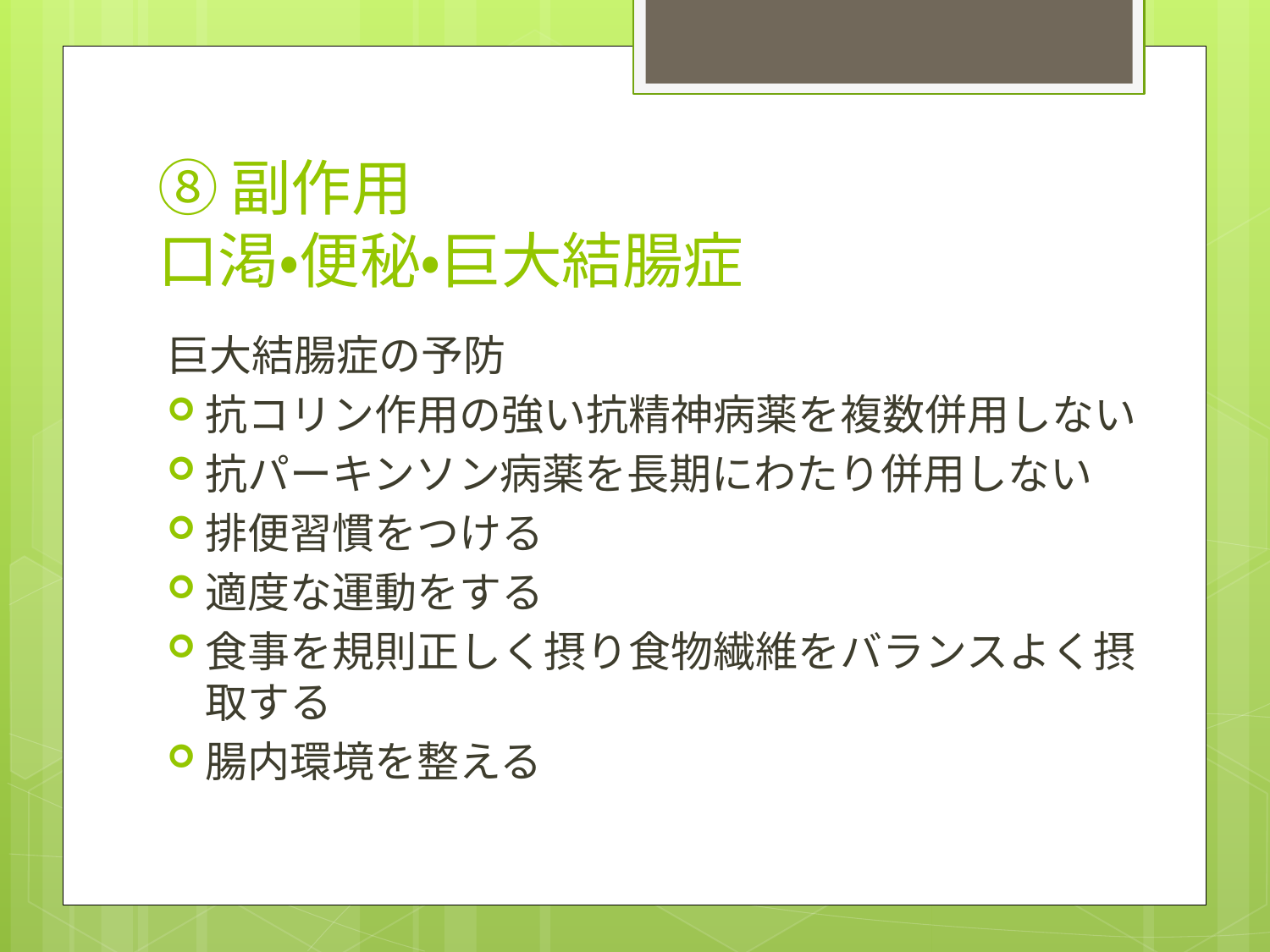

# ⑧副作用 口渇・便秘・巨大結腸症
巨大結腸症の予防
抗コリン作用の強い抗精神病薬を複数併用しない
抗パーキンソン病薬を長期にわたり併用しない
排便習慣をつける
適度な運動をする
食事を規則正しく摂り食物繊維をバランスよく摂取する
腸内環境を整える